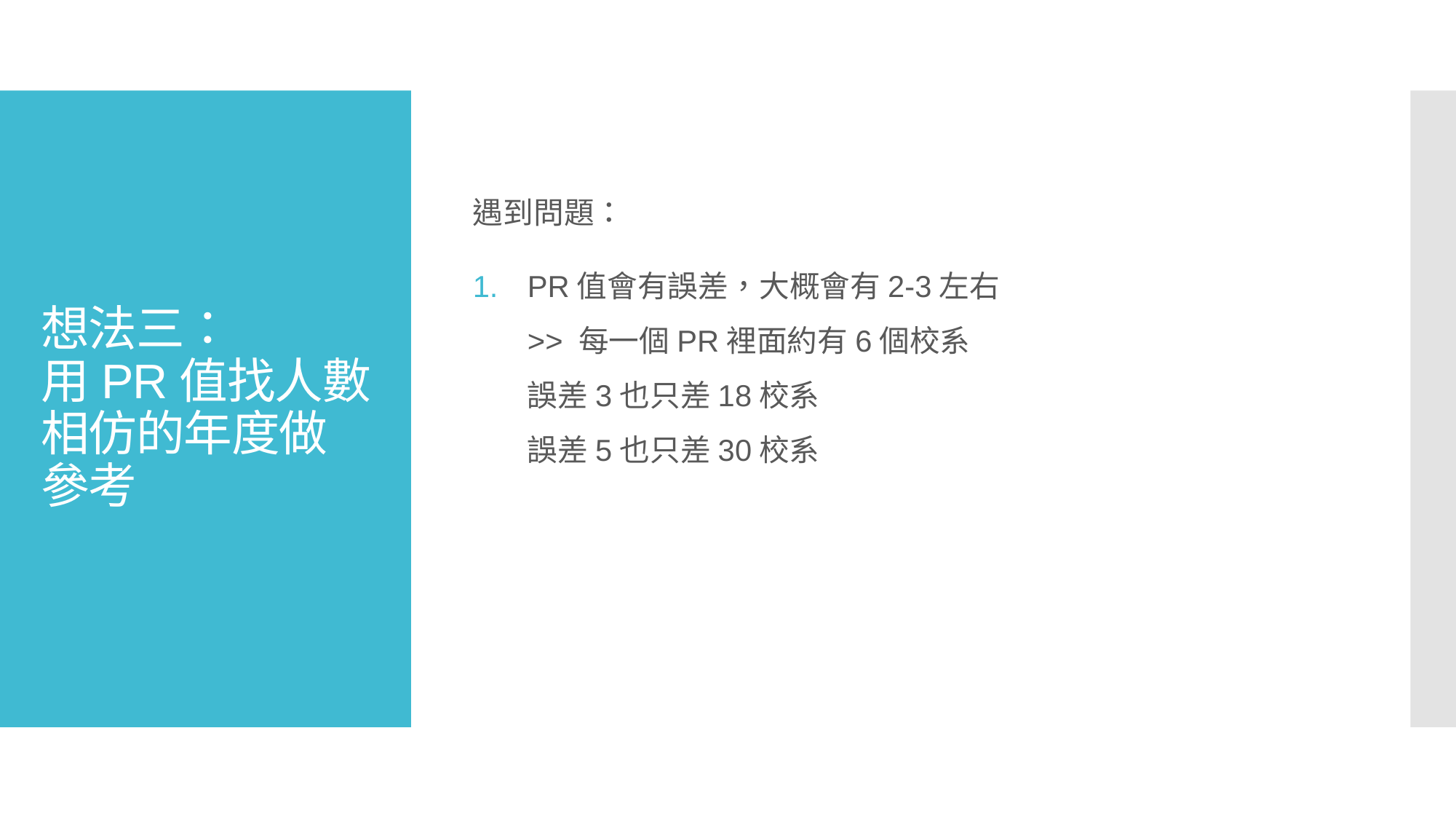

遇到問題：
PR值會有誤差，大概會有2-3左右
>> 每一個PR裡面約有6個校系
誤差3也只差18校系
誤差5也只差30校系

# 想法三： 用PR值找人數相仿的年度做參考